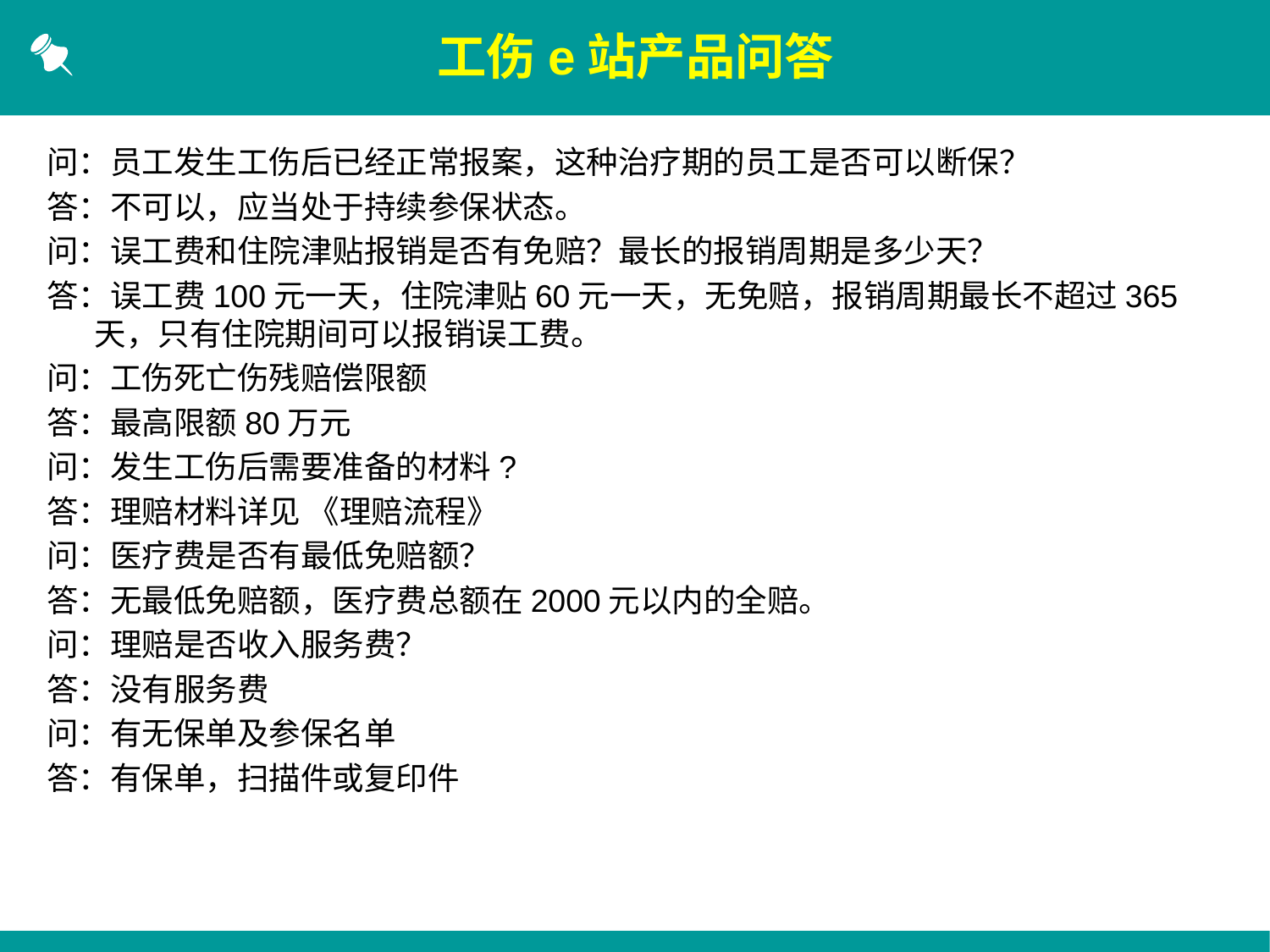

工伤e站产品问答

问：员工发生工伤后已经正常报案，这种治疗期的员工是否可以断保？
答：不可以，应当处于持续参保状态。
问：误工费和住院津贴报销是否有免赔？最长的报销周期是多少天？
答：误工费100元一天，住院津贴60元一天，无免赔，报销周期最长不超过365天，只有住院期间可以报销误工费。
问：工伤死亡伤残赔偿限额
答：最高限额80万元
问：发生工伤后需要准备的材料?
答：理赔材料详见 《理赔流程》
问：医疗费是否有最低免赔额？
答：无最低免赔额，医疗费总额在2000元以内的全赔。
问：理赔是否收入服务费？
答：没有服务费
问：有无保单及参保名单
答：有保单，扫描件或复印件